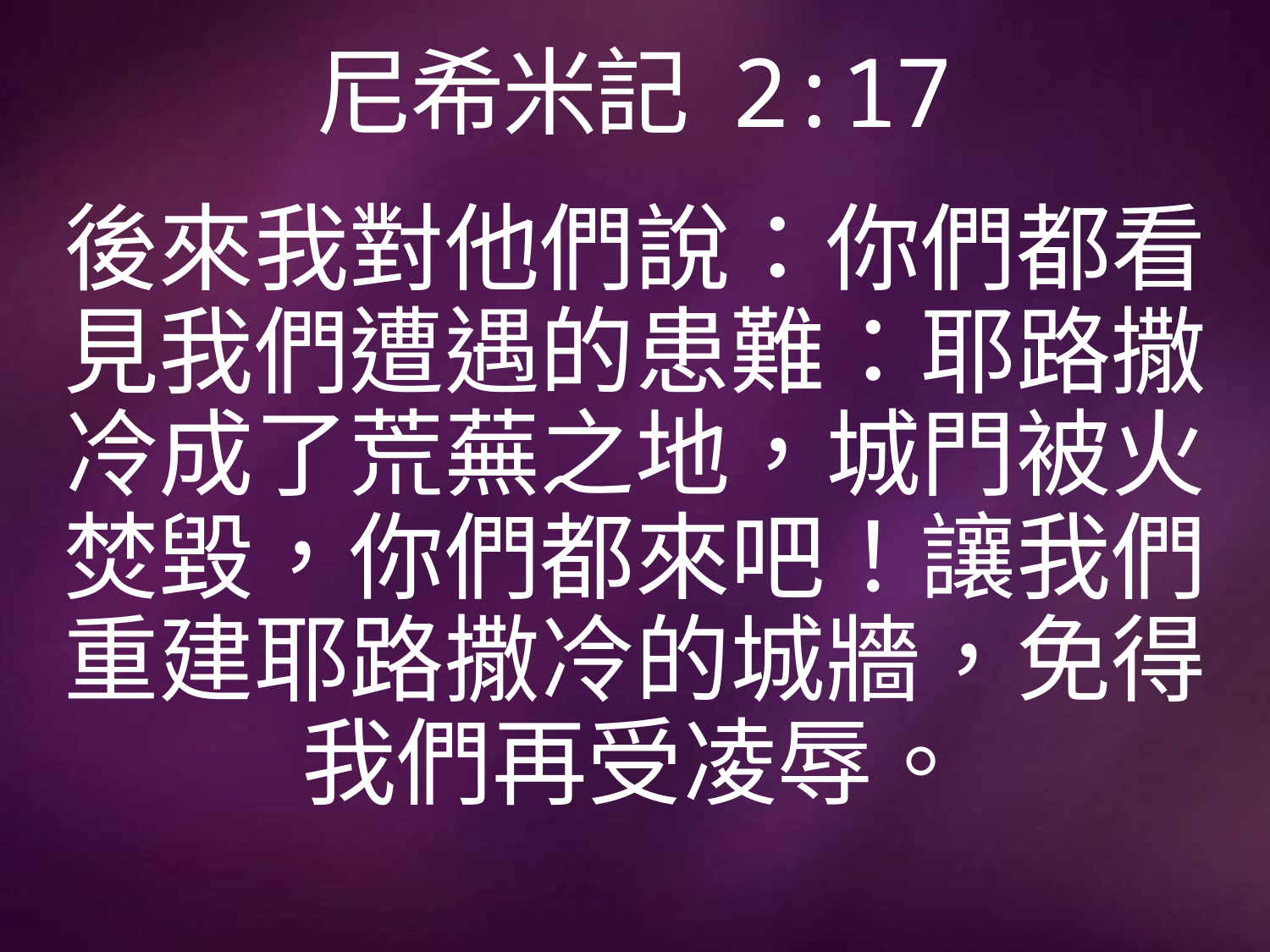

# 尼希米記 2:17
後來我對他們說：你們都看見我們遭遇的患難：耶路撒冷成了荒蕪之地，城門被火焚毀，你們都來吧！讓我們重建耶路撒冷的城牆，免得我們再受凌辱。